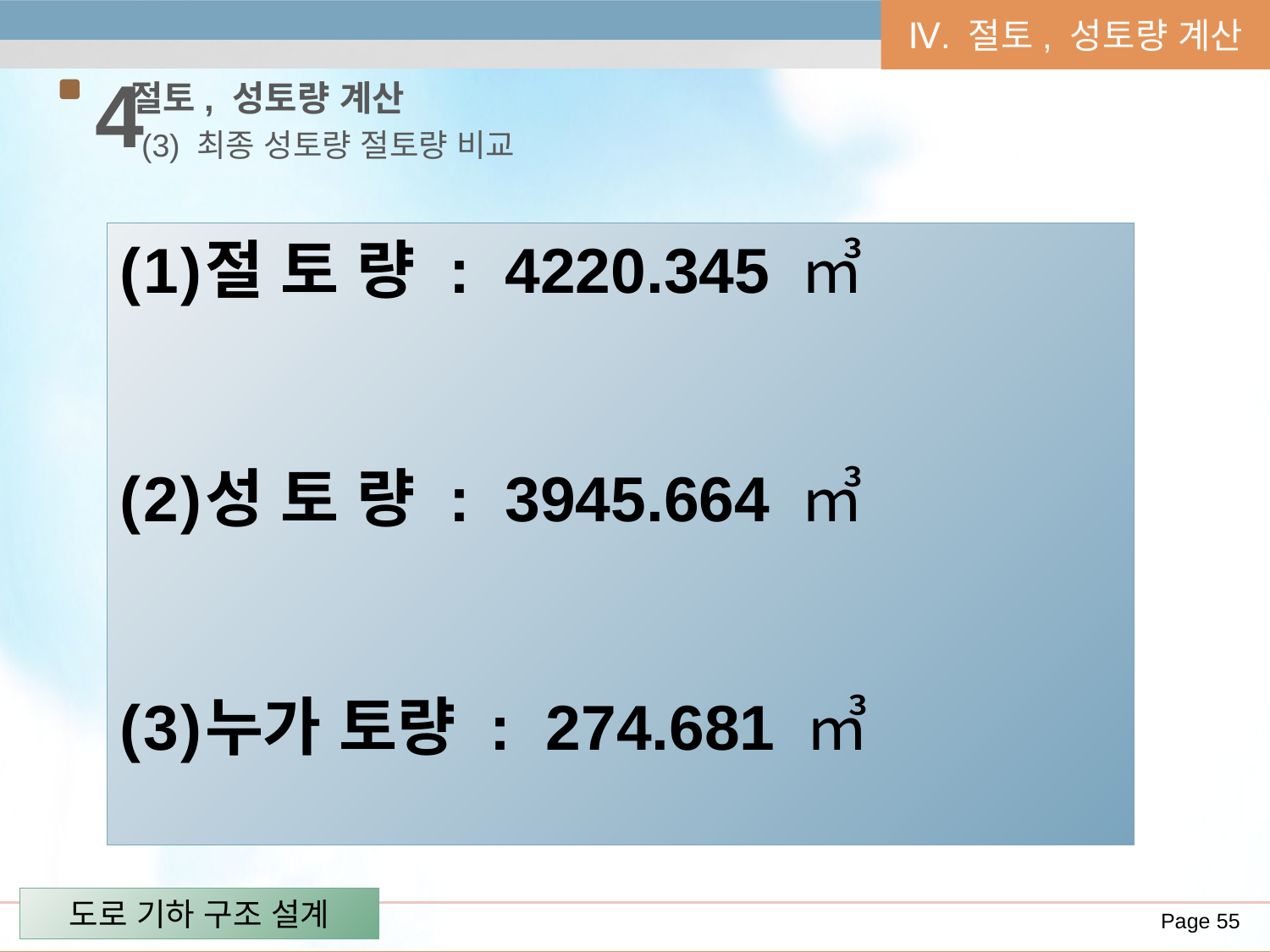

Ⅳ. 절토, 성토량 계산
4
절토, 성토량 계산

(3) 최종 성토량 절토량 비교
절 토 량 :  4220.345 ㎥

성 토 량 :  3945.664 ㎥

누가 토량 :  274.681 ㎥

도로 기하 구조 설계
Page 55